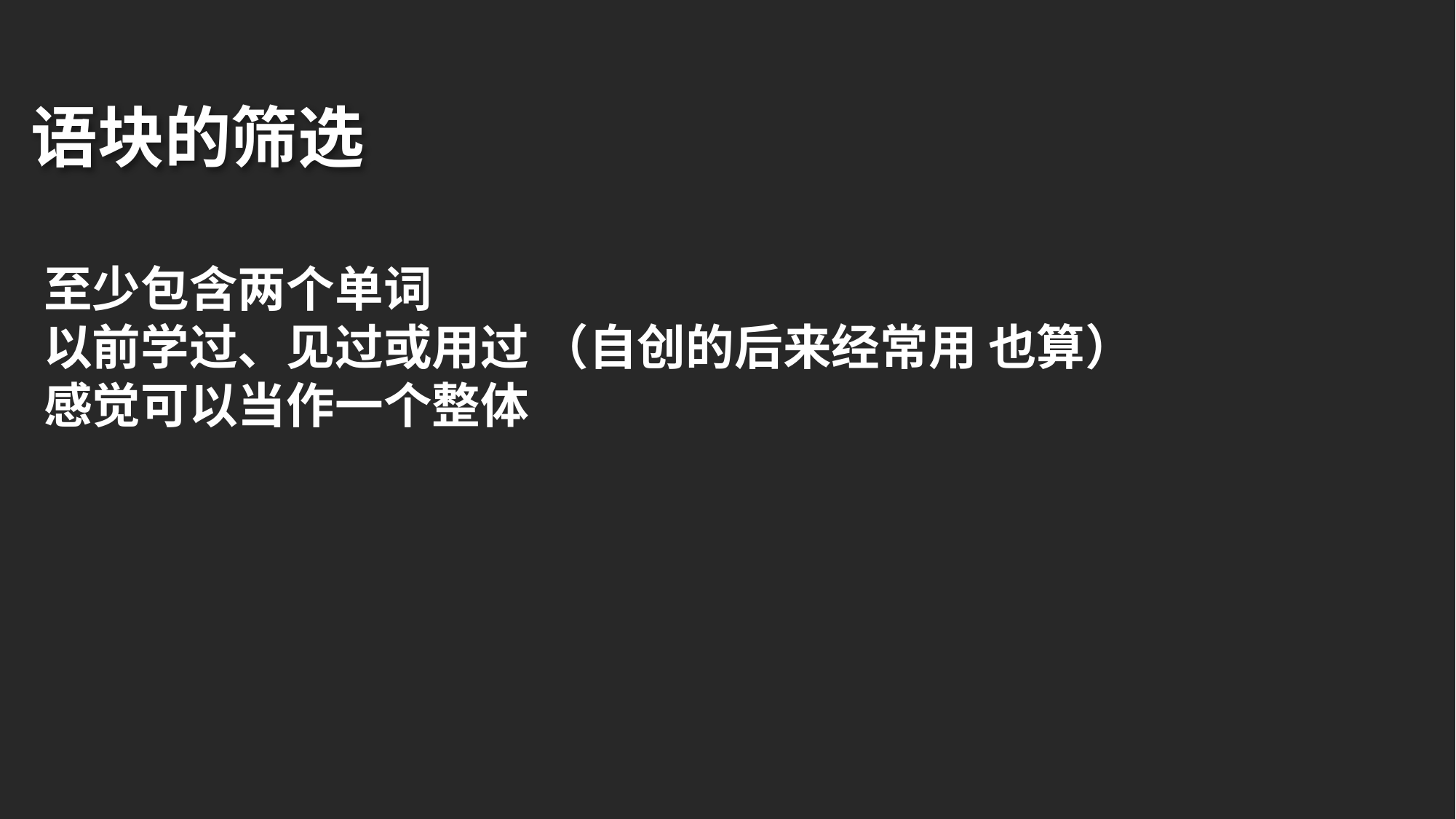

语块的筛选
至少包含两个单词
以前学过、见过或用过 （自创的后来经常用 也算）
感觉可以当作一个整体